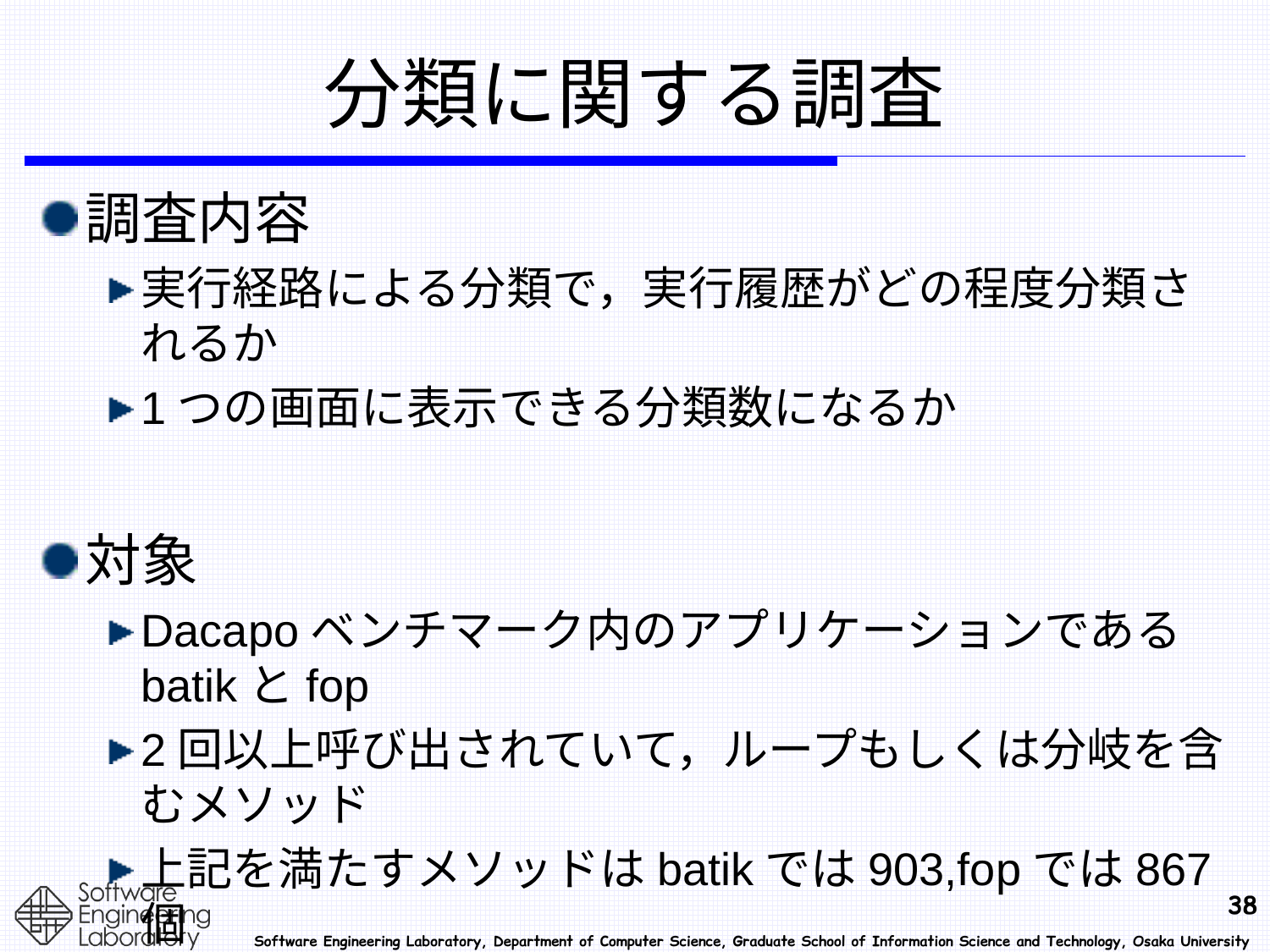

# 分類に関する調査
調査内容
実行経路による分類で，実行履歴がどの程度分類されるか
1つの画面に表示できる分類数になるか

対象
Dacapoベンチマーク内のアプリケーションであるbatikとfop
2回以上呼び出されていて，ループもしくは分岐を含むメソッド
上記を満たすメソッドはbatikでは903,fopでは867個
約半数のメソッドの実行回数は100回以上